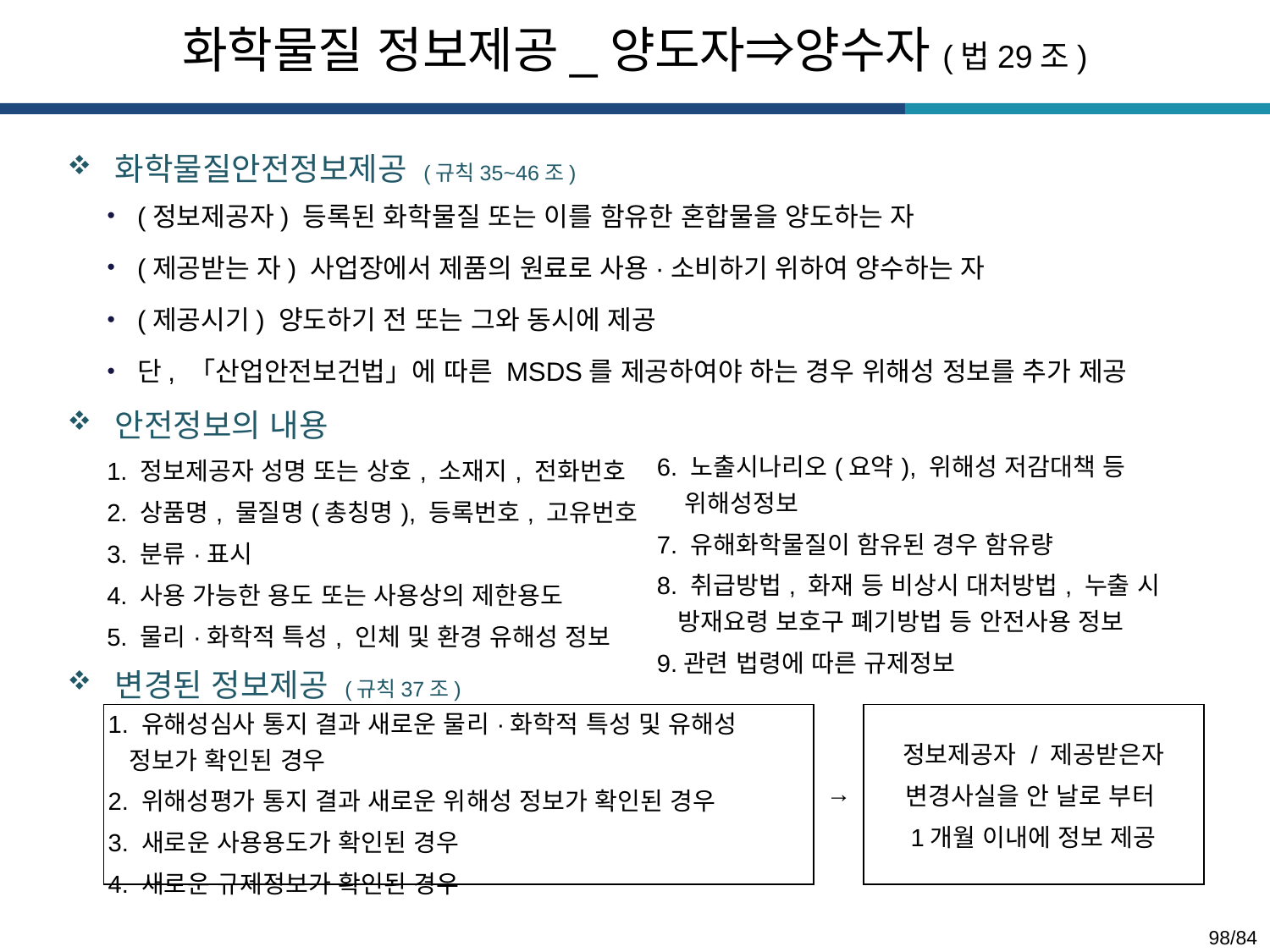

화학물질 정보제공_양도자⇒양수자(법29조)
화학물질안전정보제공 (규칙35~46조)
(정보제공자) 등록된 화학물질 또는 이를 함유한 혼합물을 양도하는 자
(제공받는 자) 사업장에서 제품의 원료로 사용·소비하기 위하여 양수하는 자
(제공시기) 양도하기 전 또는 그와 동시에 제공
단, 「산업안전보건법」에 따른 MSDS를 제공하여야 하는 경우 위해성 정보를 추가 제공
안전정보의 내용
| 1. 정보제공자 성명 또는 상호, 소재지, 전화번호 2. 상품명, 물질명(총칭명), 등록번호, 고유번호 3. 분류·표시 4. 사용 가능한 용도 또는 사용상의 제한용도 5. 물리·화학적 특성, 인체 및 환경 유해성 정보 | 6. 노출시나리오(요약), 위해성 저감대책 등 위해성정보 7. 유해화학물질이 함유된 경우 함유량 8. 취급방법, 화재 등 비상시 대처방법, 누출 시 방재요령 보호구 폐기방법 등 안전사용 정보 9.관련 법령에 따른 규제정보 |
| --- | --- |
변경된 정보제공 (규칙37조)
| 1. 유해성심사 통지 결과 새로운 물리·화학적 특성 및 유해성 정보가 확인된 경우 2. 위해성평가 통지 결과 새로운 위해성 정보가 확인된 경우 3. 새로운 사용용도가 확인된 경우 4. 새로운 규제정보가 확인된 경우 | → | 정보제공자 / 제공받은자 변경사실을 안 날로 부터 1개월 이내에 정보 제공 |
| --- | --- | --- |